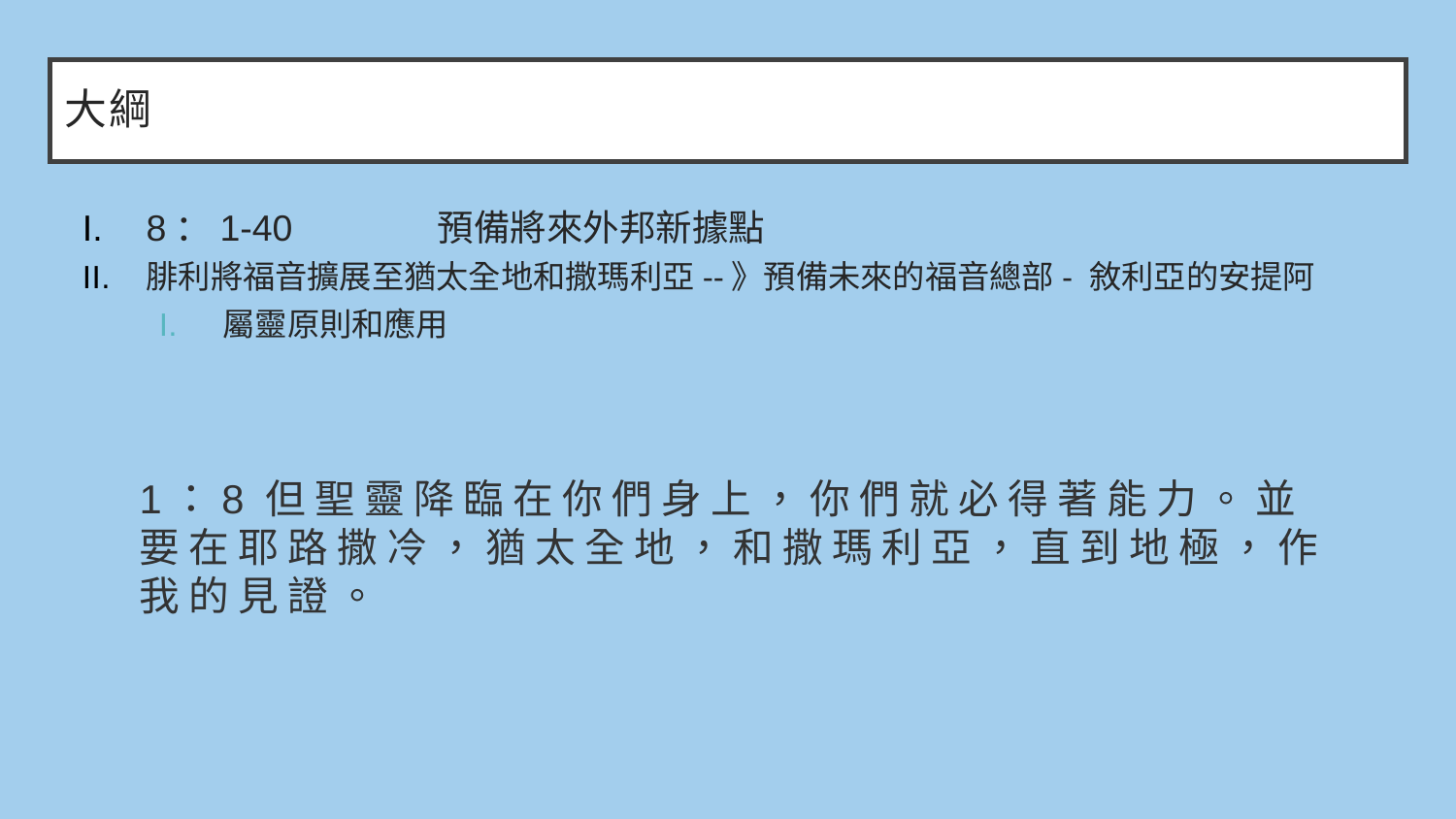

# 大綱
8：1-40	預備將來外邦新據點
腓利將福音擴展至猶太全地和撒瑪利亞--》預備未來的福音總部- 敘利亞的安提阿
屬靈原則和應用
1：8 但 聖 靈 降 臨 在 你 們 身 上 ， 你 們 就 必 得 著 能 力 。 並 要 在 耶 路 撒 冷 ， 猶 太 全 地 ， 和 撒 瑪 利 亞 ， 直 到 地 極 ， 作 我 的 見 證 。